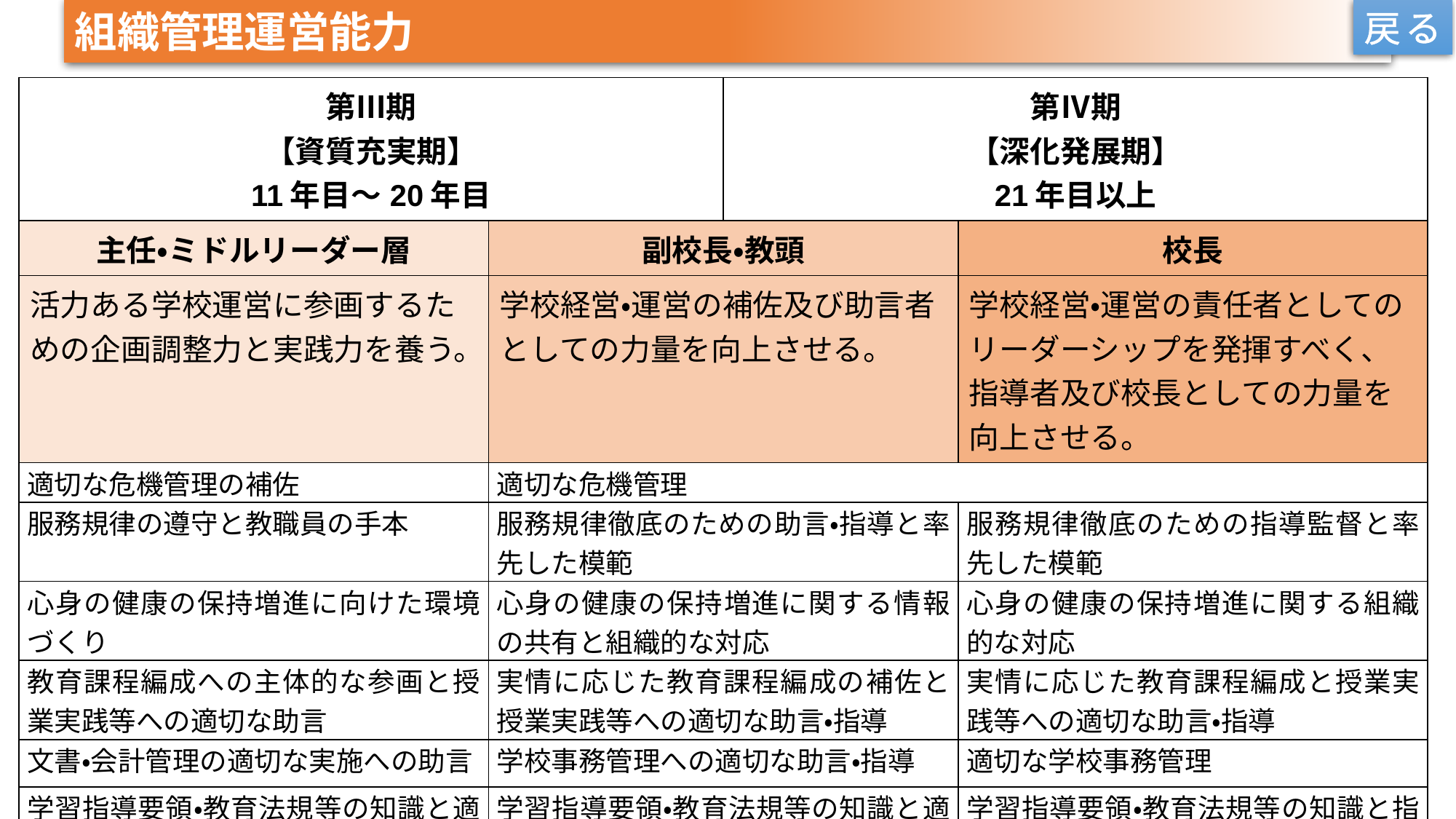

組織管理運営能力
戻る
| 第Ⅲ期 【資質充実期】 11年目～20年目 |  | 第Ⅳ期 【深化発展期】 21年目以上 |  |
| --- | --- | --- | --- |
| 主任・ミドルリーダー層 | 副校長・教頭 |  | 校長 |
| 活力ある学校運営に参画するための企画調整力と実践力を養う。 | 学校経営・運営の補佐及び助言者としての力量を向上させる。 |  | 学校経営・運営の責任者としてのリーダーシップを発揮すべく、指導者及び校長としての力量を向上させる。 |
| 適切な危機管理の補佐 | 適切な危機管理 |  |  |
| 服務規律の遵守と教職員の手本 | 服務規律徹底のための助言・指導と率先した模範 |  | 服務規律徹底のための指導監督と率先した模範 |
| 心身の健康の保持増進に向けた環境づくり | 心身の健康の保持増進に関する情報の共有と組織的な対応 |  | 心身の健康の保持増進に関する組織的な対応 |
| 教育課程編成への主体的な参画と授業実践等への適切な助言 | 実情に応じた教育課程編成の補佐と授業実践等への適切な助言・指導 |  | 実情に応じた教育課程編成と授業実践等への適切な助言・指導 |
| 文書・会計管理の適切な実施への助言 | 学校事務管理への適切な助言・指導 |  | 適切な学校事務管理 |
| 学習指導要領・教育法規等の知識と適切な助言 | 学習指導要領・教育法規等の知識と適切な助言・指導 |  | 学習指導要領・教育法規等の知識と指導監督 |